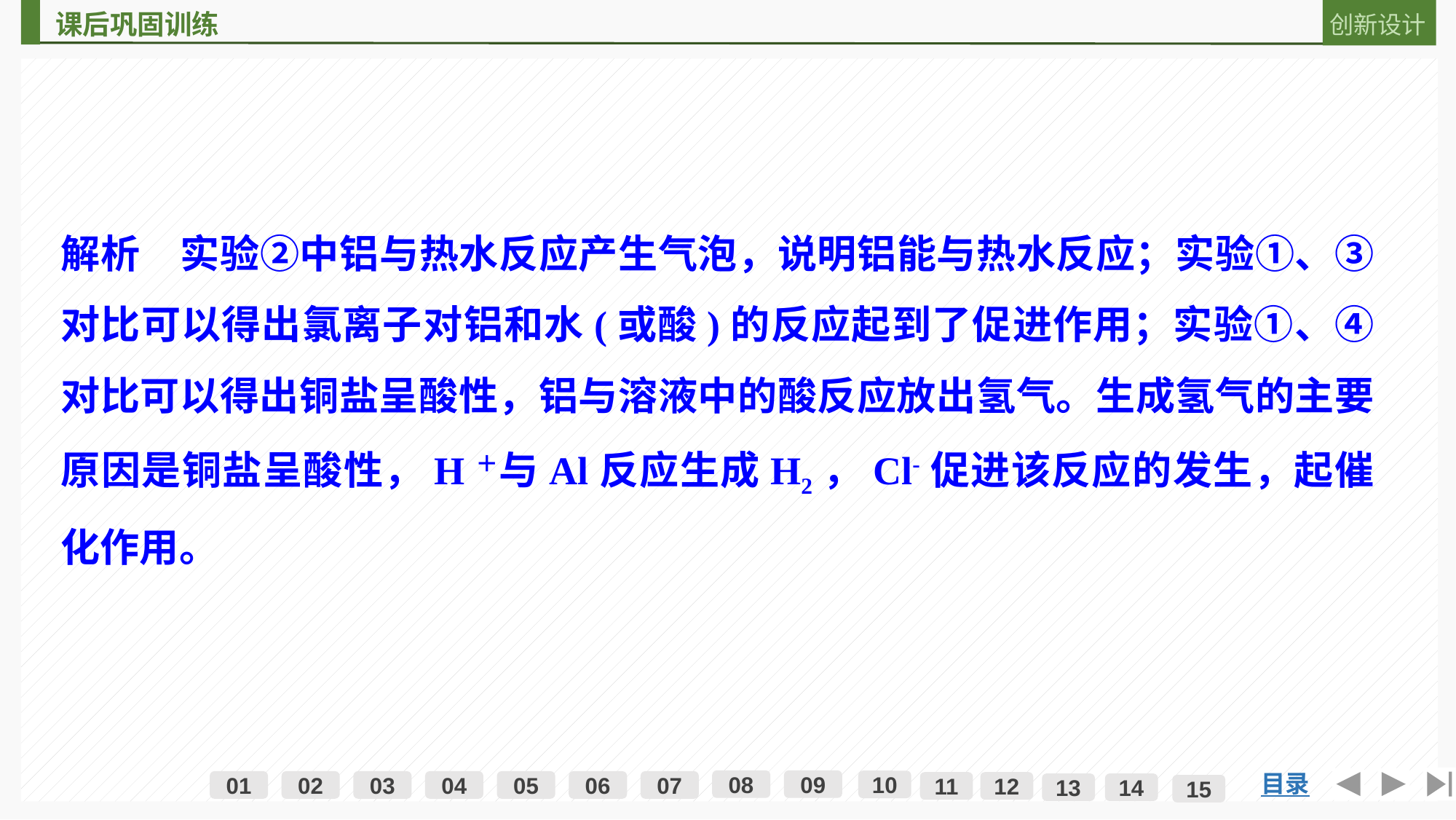

解析　实验②中铝与热水反应产生气泡，说明铝能与热水反应；实验①、③对比可以得出氯离子对铝和水(或酸)的反应起到了促进作用；实验①、④对比可以得出铜盐呈酸性，铝与溶液中的酸反应放出氢气。生成氢气的主要原因是铜盐呈酸性，H＋与Al反应生成H2，Cl-促进该反应的发生，起催化作用。